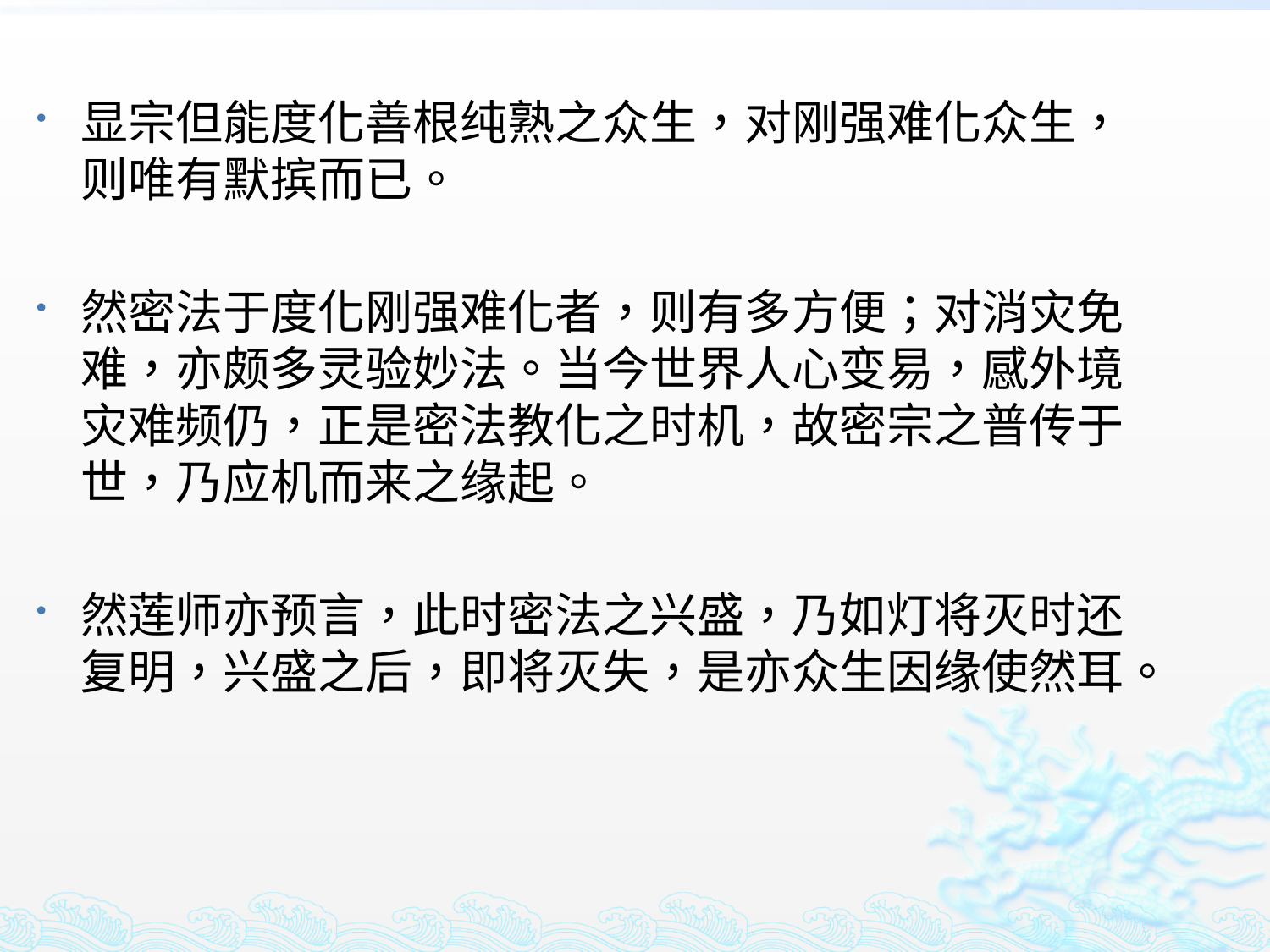

显宗但能度化善根纯熟之众生，对刚强难化众生，则唯有默摈而已。

然密法于度化刚强难化者，则有多方便；对消灾免难，亦颇多灵验妙法。当今世界人心变易，感外境灾难频仍，正是密法教化之时机，故密宗之普传于世，乃应机而来之缘起。

然莲师亦预言，此时密法之兴盛，乃如灯将灭时还复明，兴盛之后，即将灭失，是亦众生因缘使然耳。